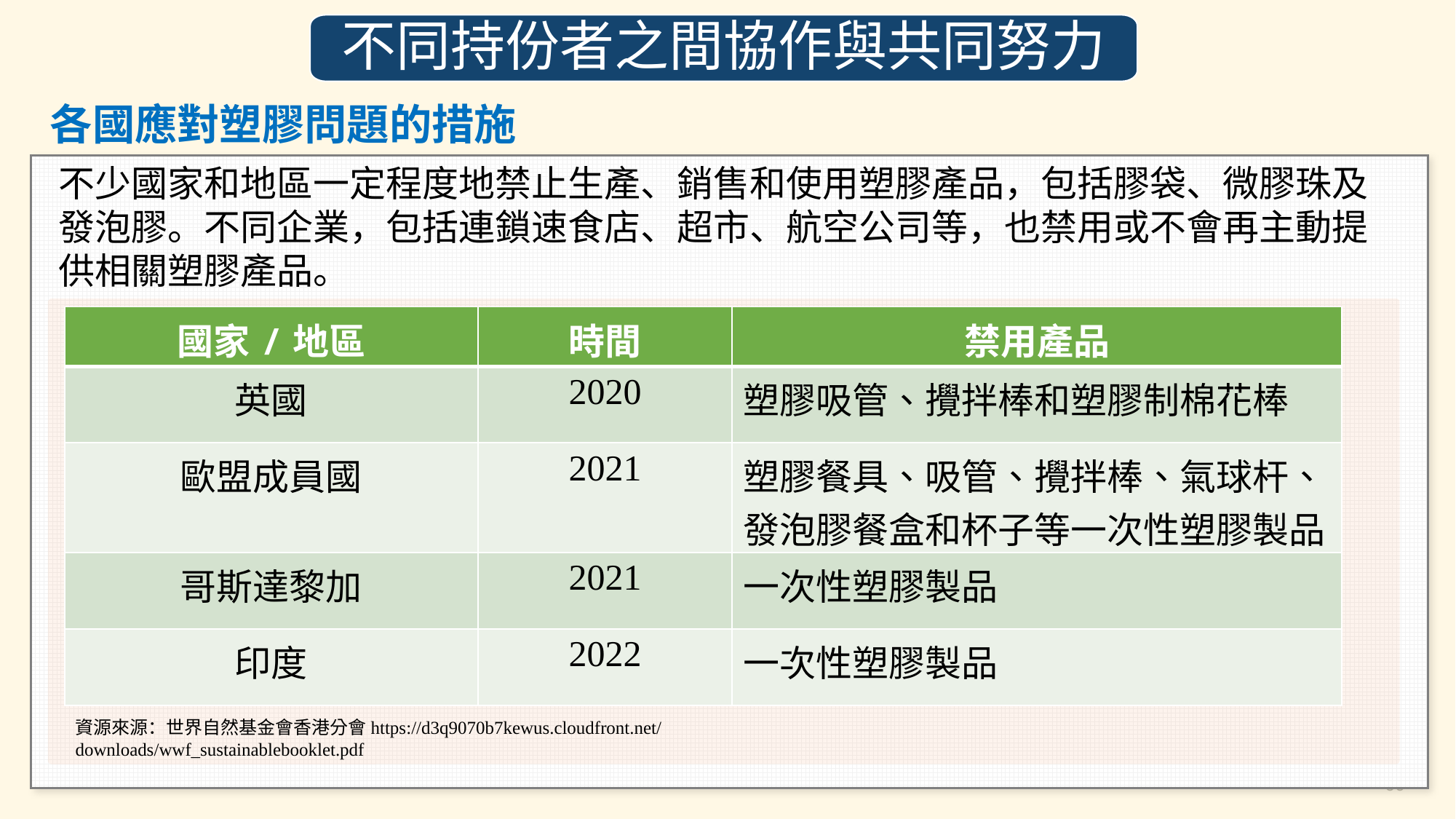

不同持份者之間協作與共同努力
各國應對塑膠問題的措施
不少國家和地區一定程度地禁止生產、銷售和使用塑膠產品，包括膠袋、微膠珠及發泡膠。不同企業，包括連鎖速食店、超市、航空公司等，也禁用或不會再主動提供相關塑膠產品。

| 國家/地區 | 時間 | 禁用產品 |
| --- | --- | --- |
| 英國 | 2020 | 塑膠吸管、攪拌棒和塑膠制棉花棒 |
| 歐盟成員國 | 2021 | 塑膠餐具、吸管、攪拌棒、氣球杆、發泡膠餐盒和杯子等一次性塑膠製品 |
| 哥斯達黎加 | 2021 | 一次性塑膠製品 |
| 印度 | 2022 | 一次性塑膠製品 |
資源來源：世界自然基金會香港分會https://d3q9070b7kewus.cloudfront.net/downloads/wwf_sustainablebooklet.pdf